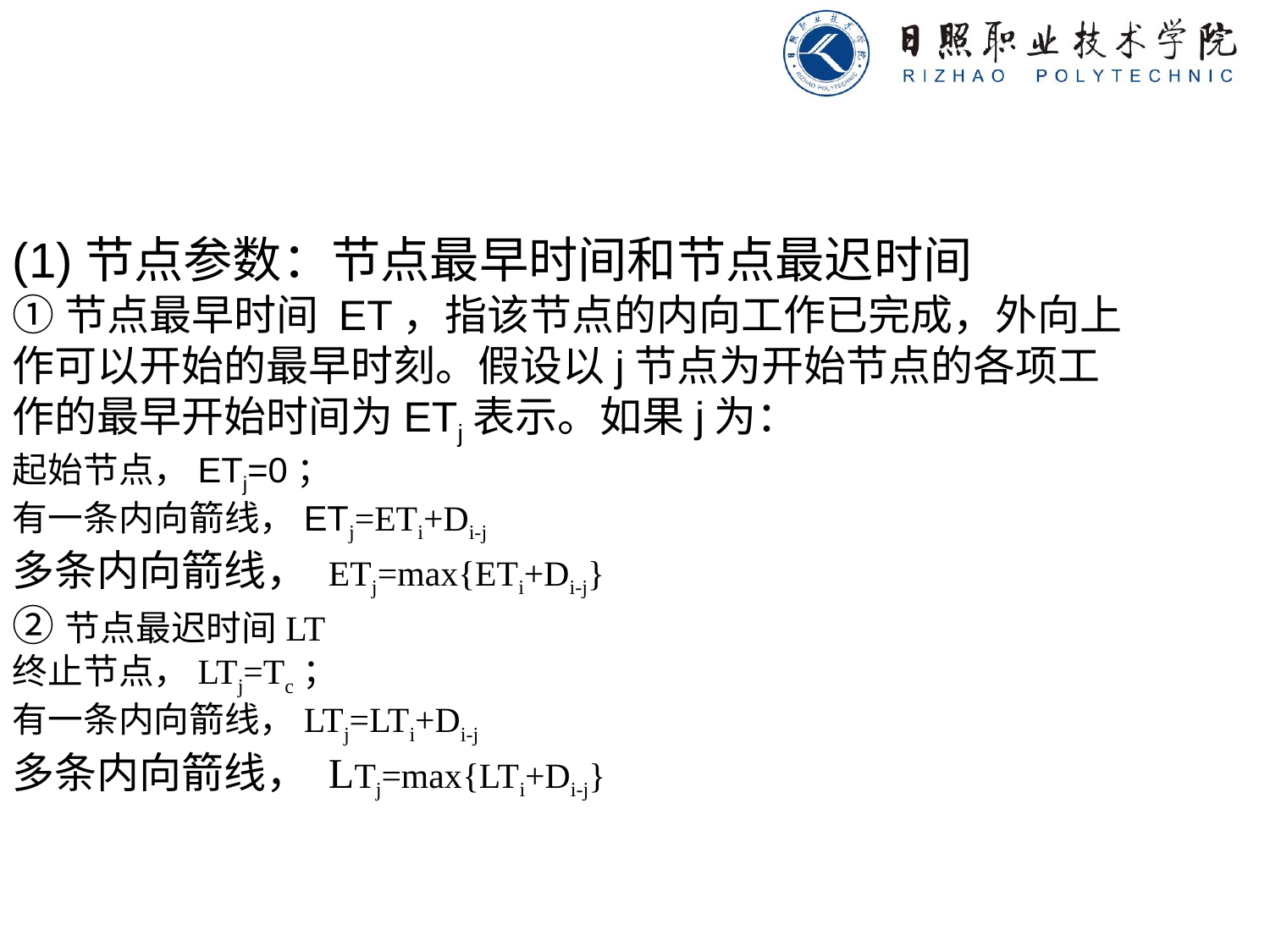

(1)节点参数：节点最早时间和节点最迟时间
①节点最早时间 ET，指该节点的内向工作已完成，外向上作可以开始的最早时刻。假设以j节点为开始节点的各项工作的最早开始时间为ETj表示。如果j为：
起始节点，ETj=0；
有一条内向箭线，ETj=ETi+Di-j
多条内向箭线， ETj=max{ETi+Di-j}
②节点最迟时间LT
终止节点，LTj=Tc；
有一条内向箭线，LTj=LTi+Di-j
多条内向箭线， LTj=max{LTi+Di-j}